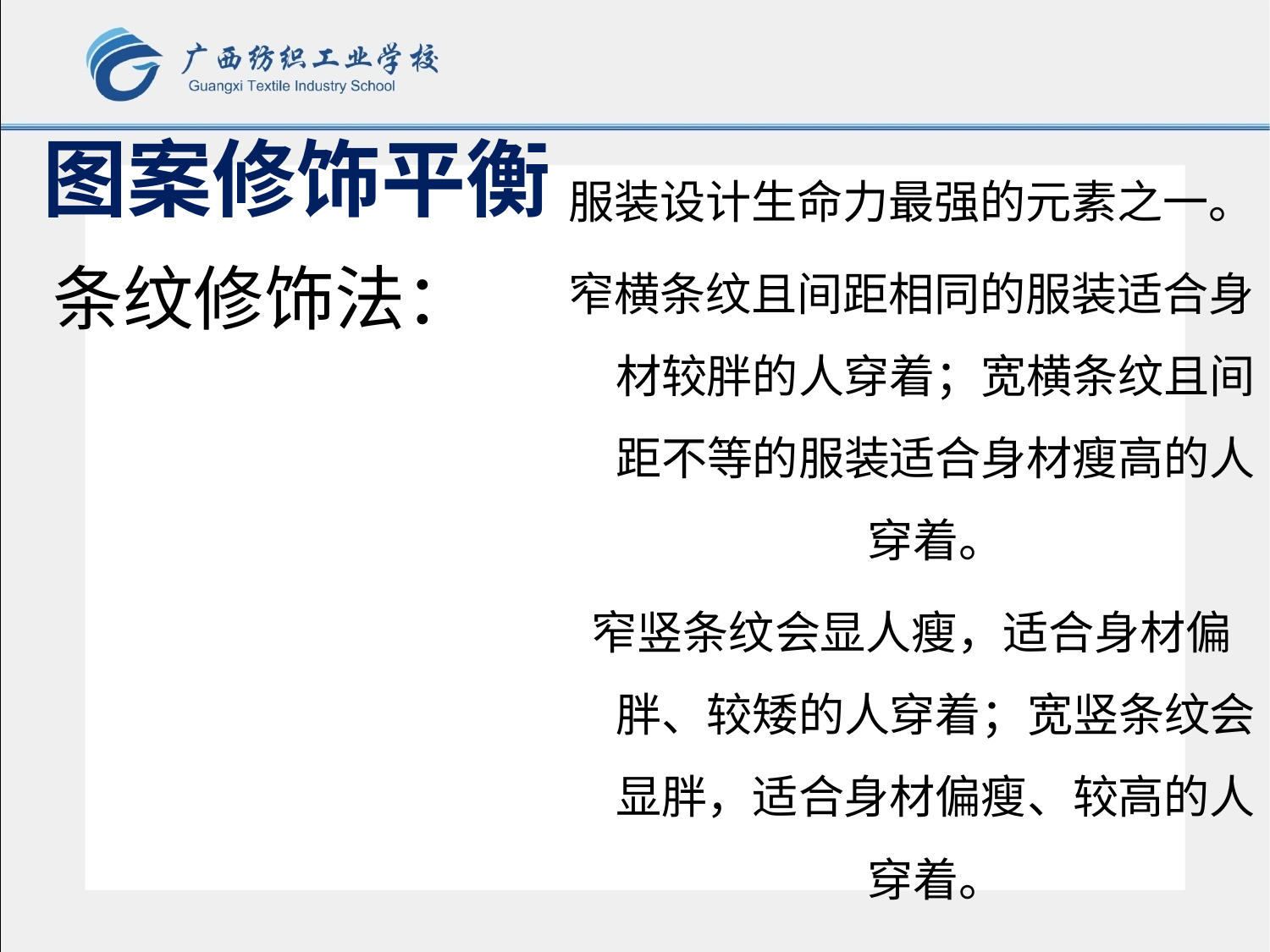

# 图案修饰平衡
服装设计生命力最强的元素之一。
窄横条纹且间距相同的服装适合身材较胖的人穿着；宽横条纹且间距不等的服装适合身材瘦高的人穿着。
窄竖条纹会显人瘦，适合身材偏胖、较矮的人穿着；宽竖条纹会显胖，适合身材偏瘦、较高的人穿着。
条纹修饰法：